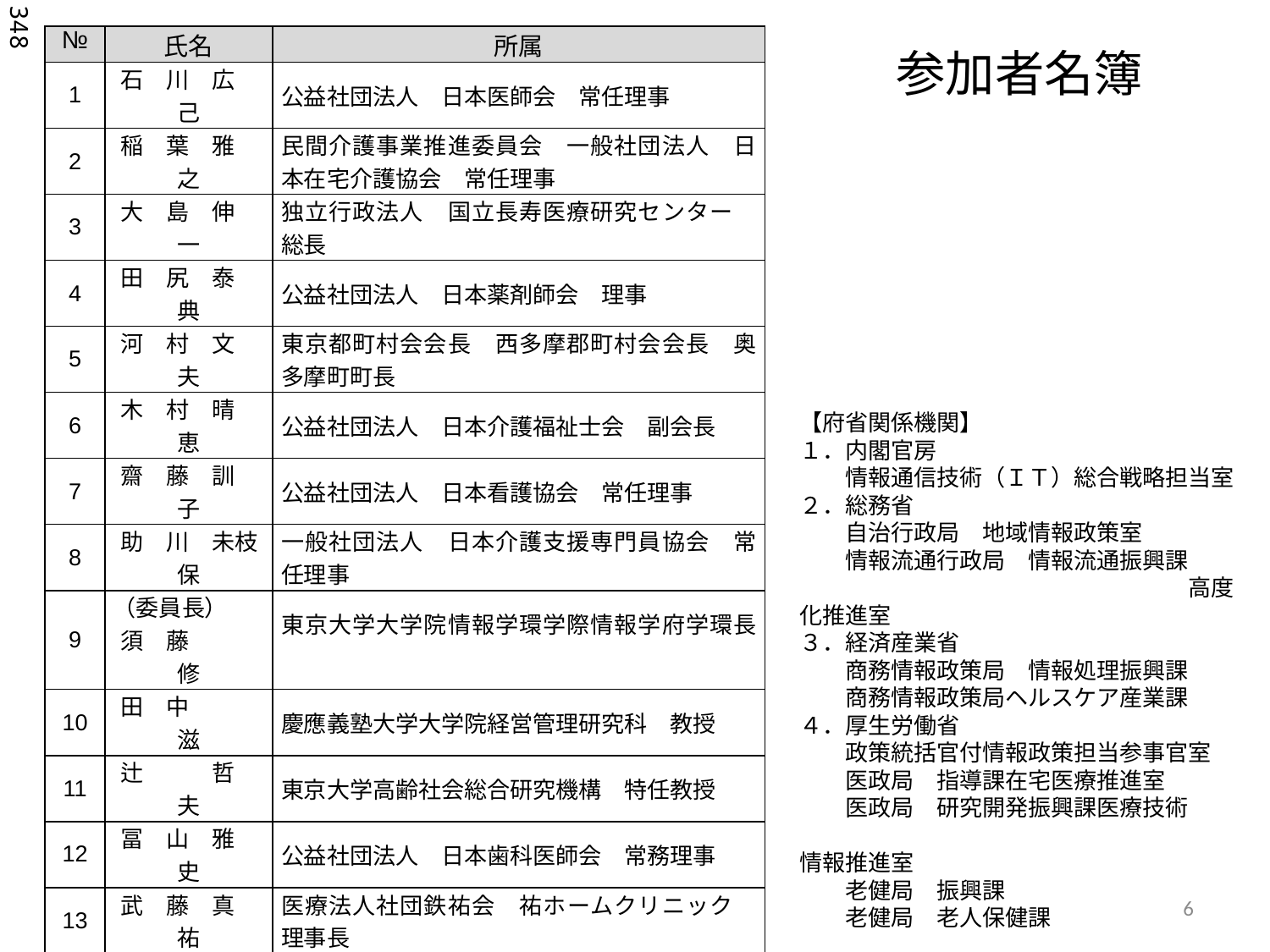

348
| № | 氏名 | 所属 |
| --- | --- | --- |
| 1 | 石　川　広　己 | 公益社団法人　日本医師会　常任理事 |
| 2 | 稲　葉　雅　之 | 民間介護事業推進委員会　一般社団法人　日本在宅介護協会　常任理事 |
| 3 | 大　島　伸　一 | 独立行政法人　国立長寿医療研究センター　総長 |
| 4 | 田　尻　泰　典 | 公益社団法人　日本薬剤師会　理事 |
| 5 | 河　村　文　夫 | 東京都町村会会長　西多摩郡町村会会長　奥多摩町町長 |
| 6 | 木　村　晴　恵 | 公益社団法人　日本介護福祉士会　副会長 |
| 7 | 齋　藤　訓　子 | 公益社団法人　日本看護協会　常任理事 |
| 8 | 助　川　未枝保 | 一般社団法人　日本介護支援専門員協会　常任理事 |
| 9 | （委員長） 須　藤　　　修 | 東京大学大学院情報学環学際情報学府学環長 |
| 10 | 田　中　　　滋 | 慶應義塾大学大学院経営管理研究科　教授 |
| 11 | 辻　　　哲　夫 | 東京大学高齢社会総合研究機構　特任教授 |
| 12 | 冨　山　雅　史 | 公益社団法人　日本歯科医師会　常務理事 |
| 13 | 武　藤　真　祐 | 医療法人社団鉄祐会　祐ホームクリニック　理事長 |
| 14 | 本　永　史　郎 | 公益社団法人全国老人福祉施設協議会　 総務組織委員会指導監査対応室　室長 |
| 15 | 横　尾　俊　彦 | 佐賀県多久市　市長 |
参加者名簿
【府省関係機関】
１．内閣官房
　　情報通信技術（ＩＴ）総合戦略担当室
２．総務省
　　自治行政局　地域情報政策室
　　情報流通行政局　情報流通振興課　
　　　　　　　　　　　　　　　　　高度化推進室
３．経済産業省
　　商務情報政策局　情報処理振興課
　　商務情報政策局ヘルスケア産業課
４．厚生労働省
　　政策統括官付情報政策担当参事官室
　　医政局　指導課在宅医療推進室
　　医政局　研究開発振興課医療技術
　　　　　　　　　　　　　　　　　　　情報推進室
　　老健局　振興課
　　老健局　老人保健課
6